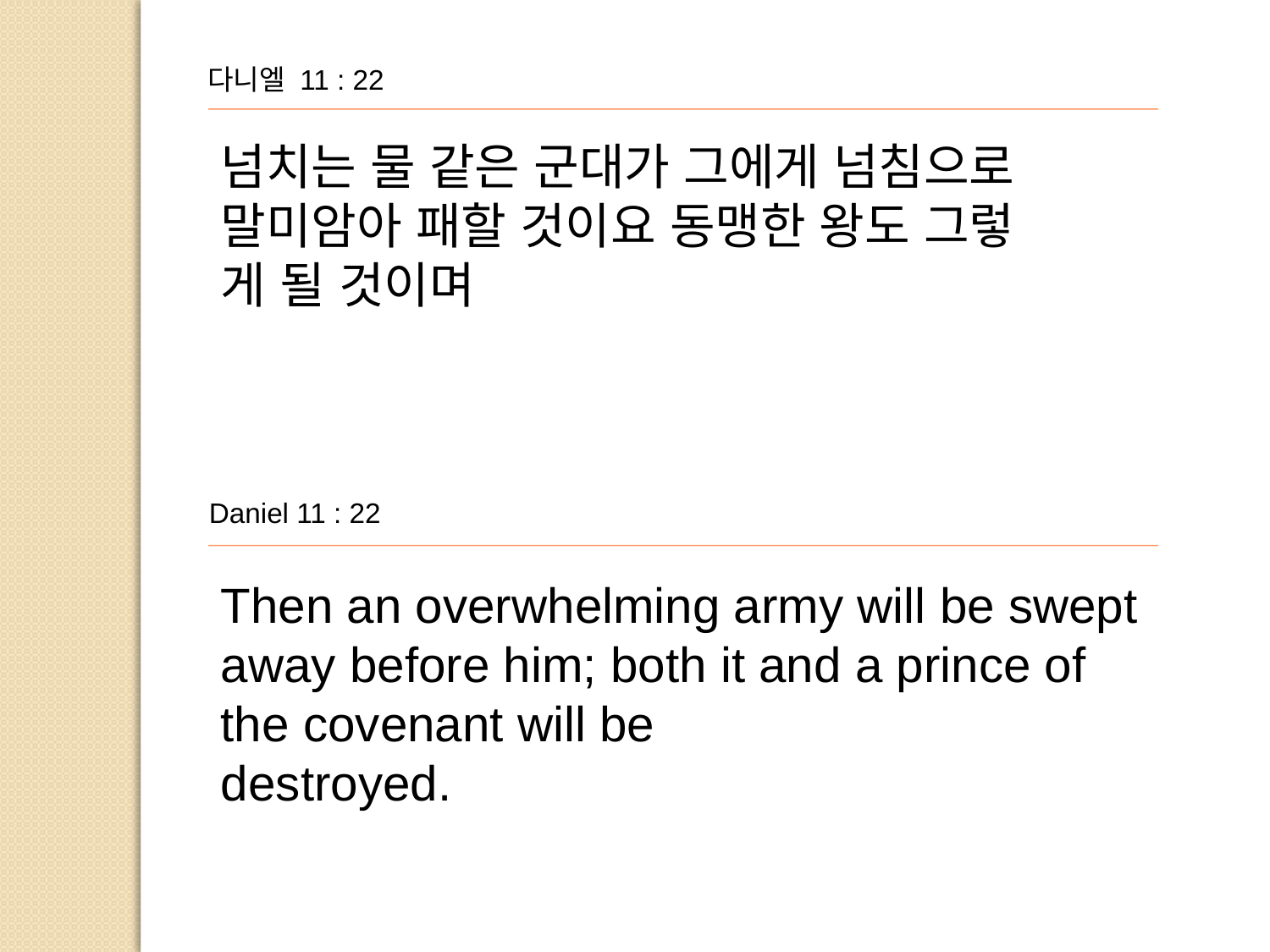

다니엘 11 : 22

넘치는 물 같은 군대가 그에게 넘침으로 말미암아 패할 것이요 동맹한 왕도 그렇
게 될 것이며
Daniel 11 : 22

Then an overwhelming army will be swept away before him; both it and a prince of the covenant will be
destroyed.